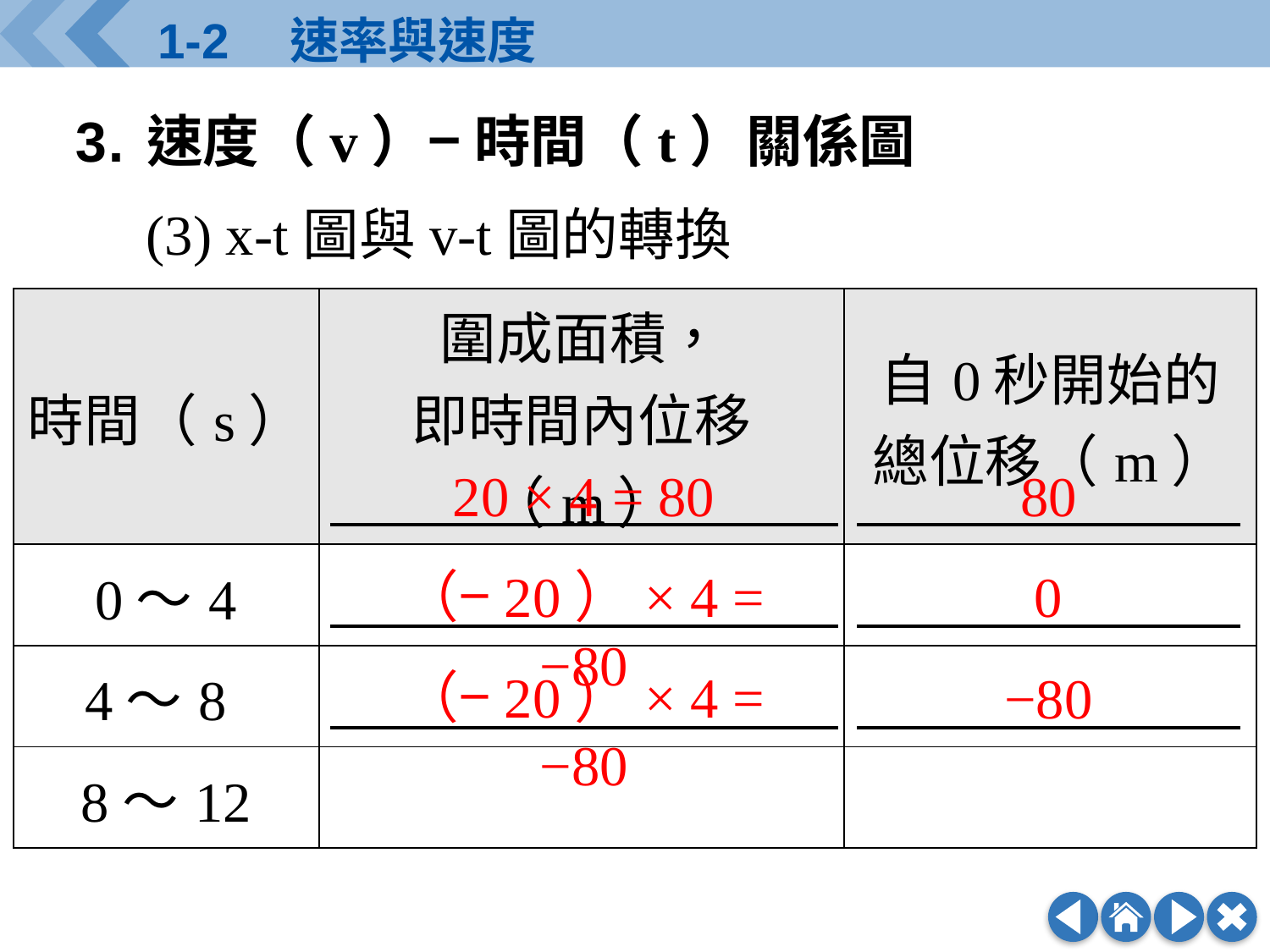

速度（v）− 時間（t）關係圖
(3) x-t圖與v-t圖的轉換
| 時間（s） | 圍成面積， 即時間內位移（m） | 自0秒開始的總位移（m） |
| --- | --- | --- |
| 0～4 |  |  |
| 4～8 |  |  |
| 8～12 |  |  |
20 × 4 = 80
80
（−20）× 4 = −80
0
（−20）× 4 = −80
−80